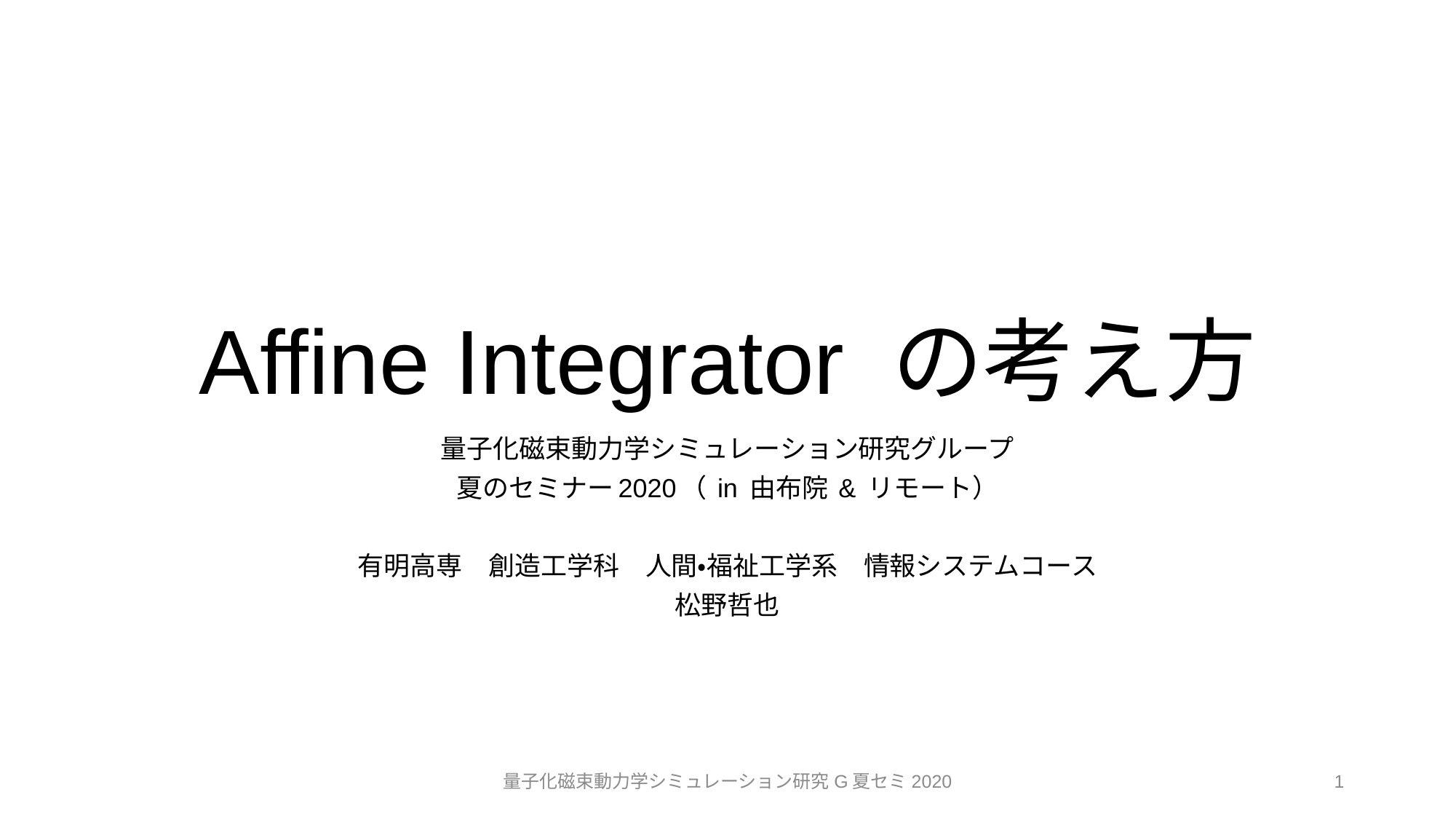

# Affine Integrator の考え方
量子化磁束動力学シミュレーション研究グループ
夏のセミナー2020（ in 由布院 & リモート）

有明高専　創造工学科　人間・福祉工学系　情報システムコース
松野哲也
量子化磁束動力学シミュレーション研究G夏セミ2020
1